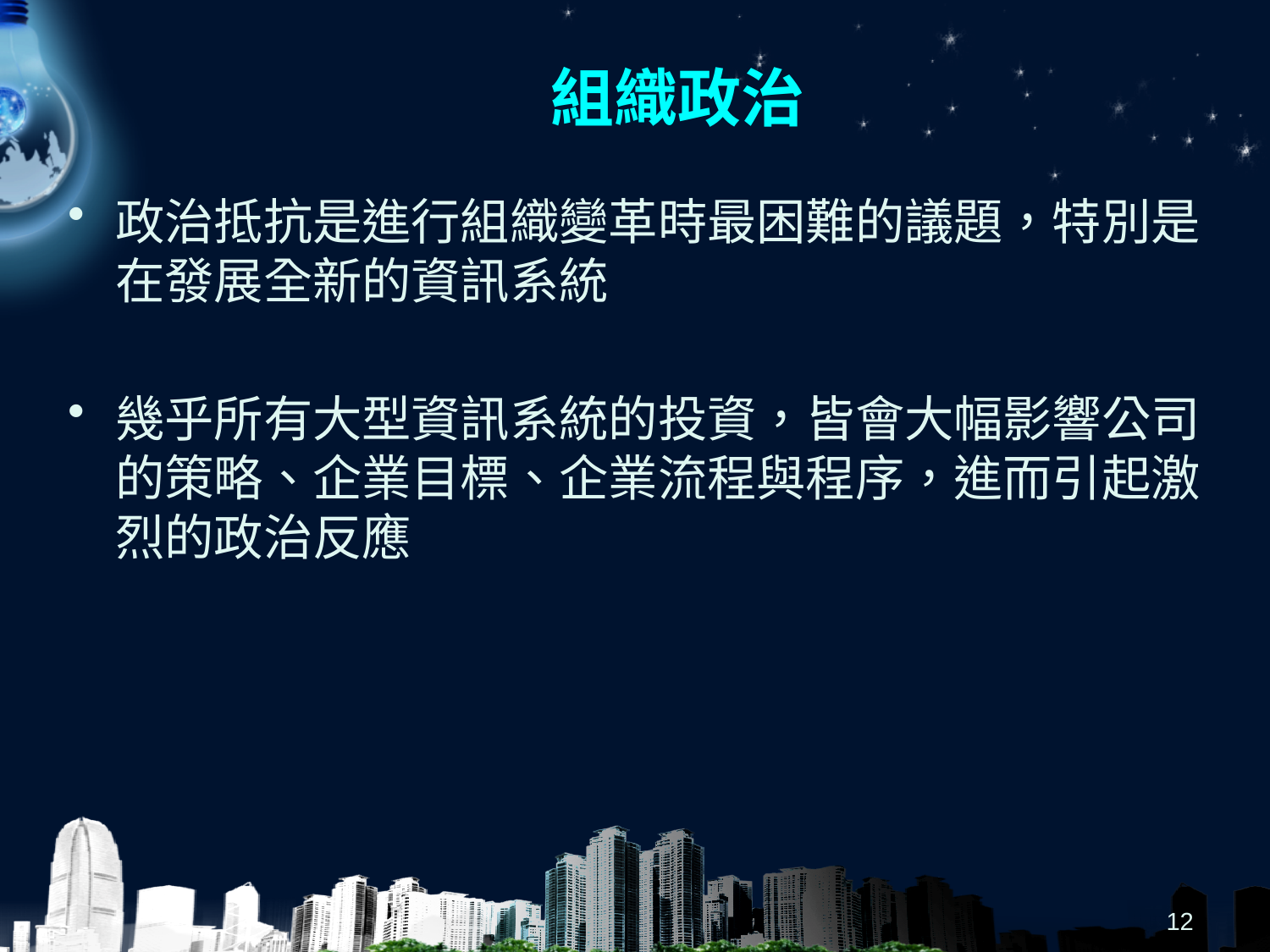

# 組織政治
政治抵抗是進行組織變革時最困難的議題，特別是在發展全新的資訊系統

幾乎所有大型資訊系統的投資，皆會大幅影響公司的策略、企業目標、企業流程與程序，進而引起激烈的政治反應
12